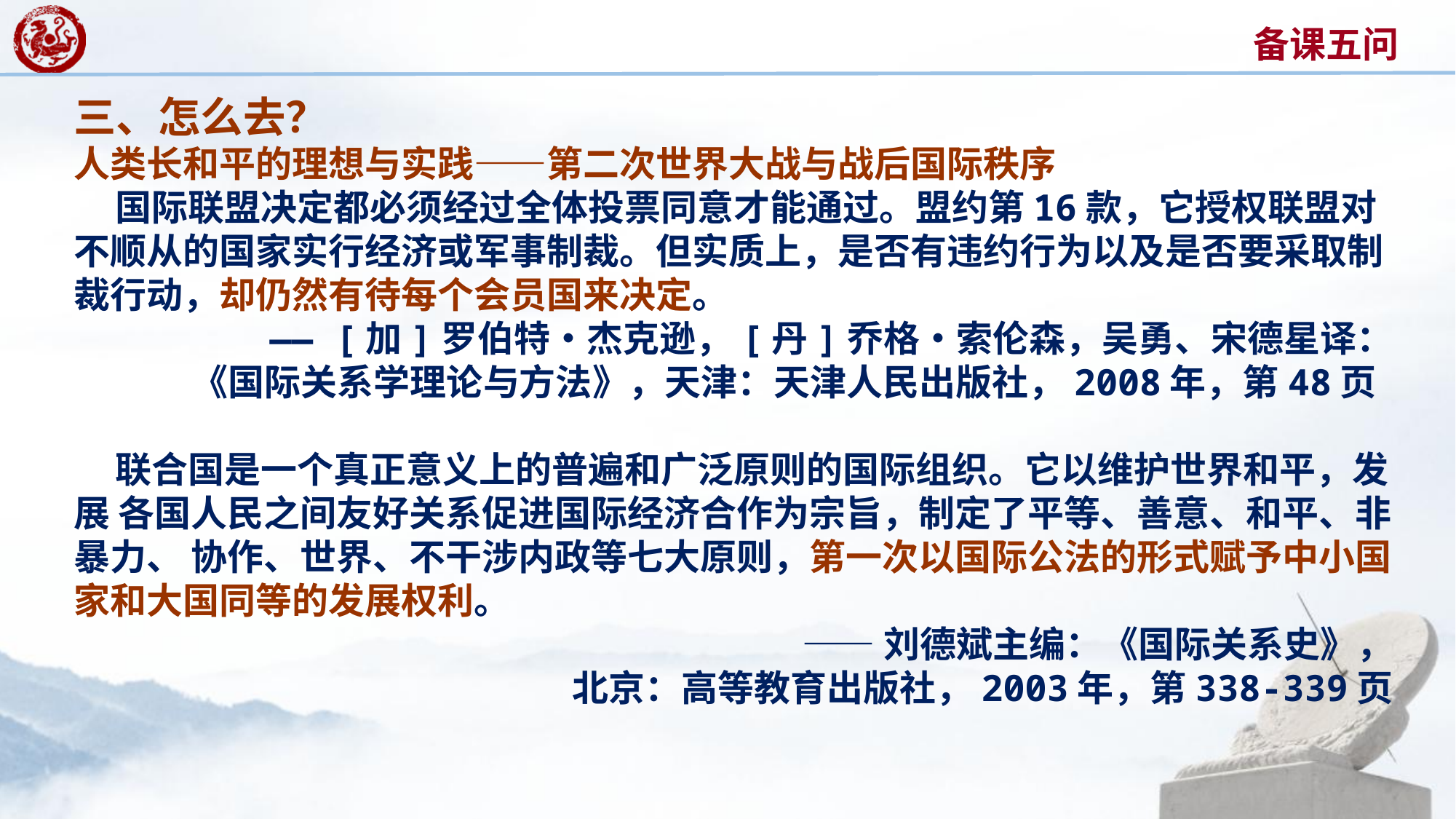

三、怎么去？
人类长和平的理想与实践——第二次世界大战与战后国际秩序
    国际联盟决定都必须经过全体投票同意才能通过。盟约第16款，它授权联盟对不顺从的国家实行经济或军事制裁。但实质上，是否有违约行为以及是否要采取制裁行动，却仍然有待每个会员国来决定。
    —— [加]罗伯特•杰克逊，[丹]乔格•索伦森，吴勇、宋德星译：
《国际关系学理论与方法》，天津：天津人民出版社，2008年，第48页

    联合国是一个真正意义上的普遍和广泛原则的国际组织。它以维护世界和平，发展 各国人民之间友好关系促进国际经济合作为宗旨，制定了平等、善意、和平、非暴力、 协作、世界、不干涉内政等七大原则，第一次以国际公法的形式赋予中小国家和大国同等的发展权利。
    ——刘德斌主编：《国际关系史》，
北京：高等教育出版社，2003年，第338-339页